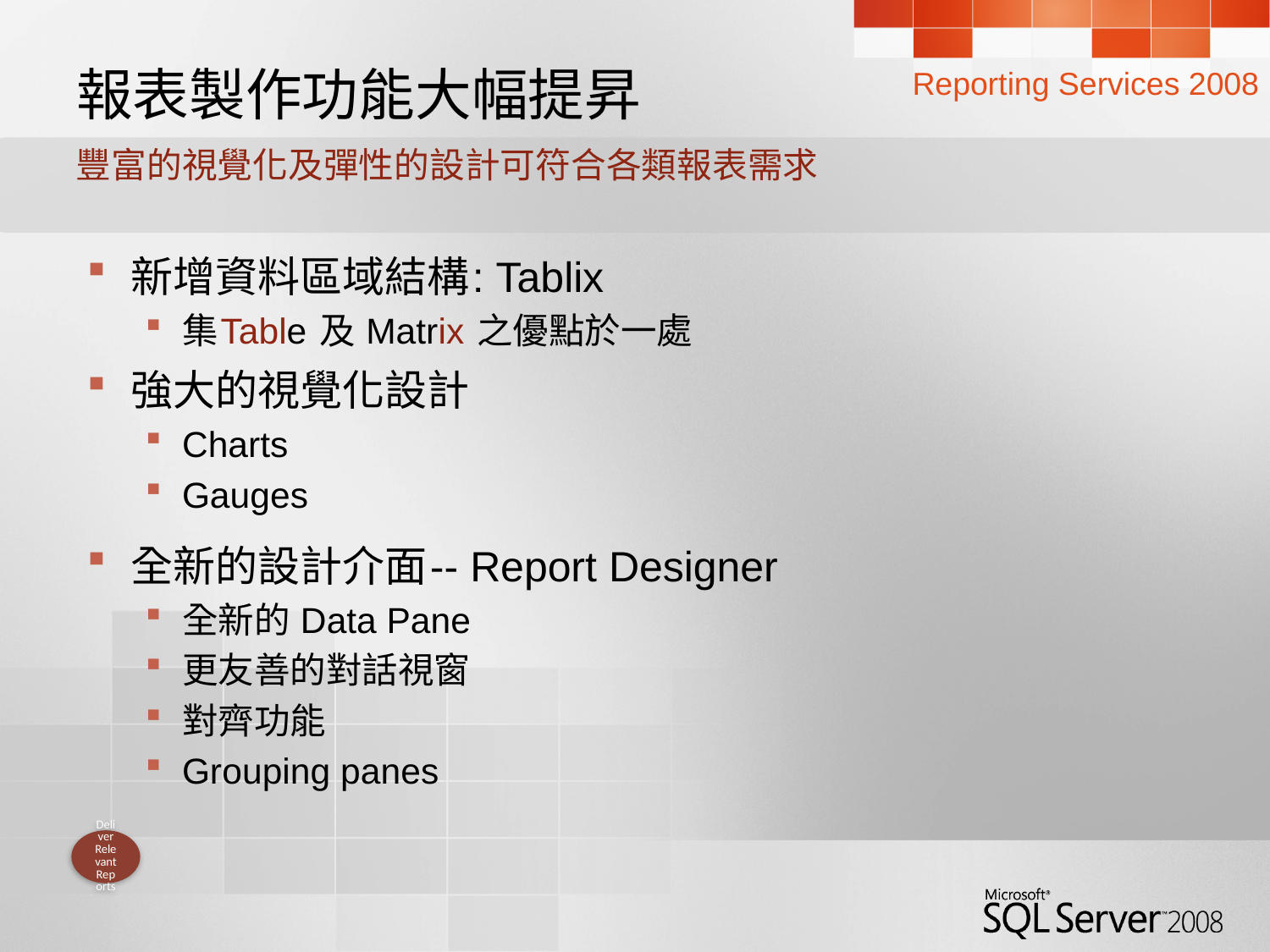

Reporting Services 2008
# 報表製作功能大幅提昇
豐富的視覺化及彈性的設計可符合各類報表需求

新增資料區域結構: Tablix
集Table 及 Matrix 之優點於一處

強大的視覺化設計
Charts
Gauges

全新的設計介面-- Report Designer
全新的 Data Pane
更友善的對話視窗
對齊功能
Grouping panes

Deliver Relevant Reports